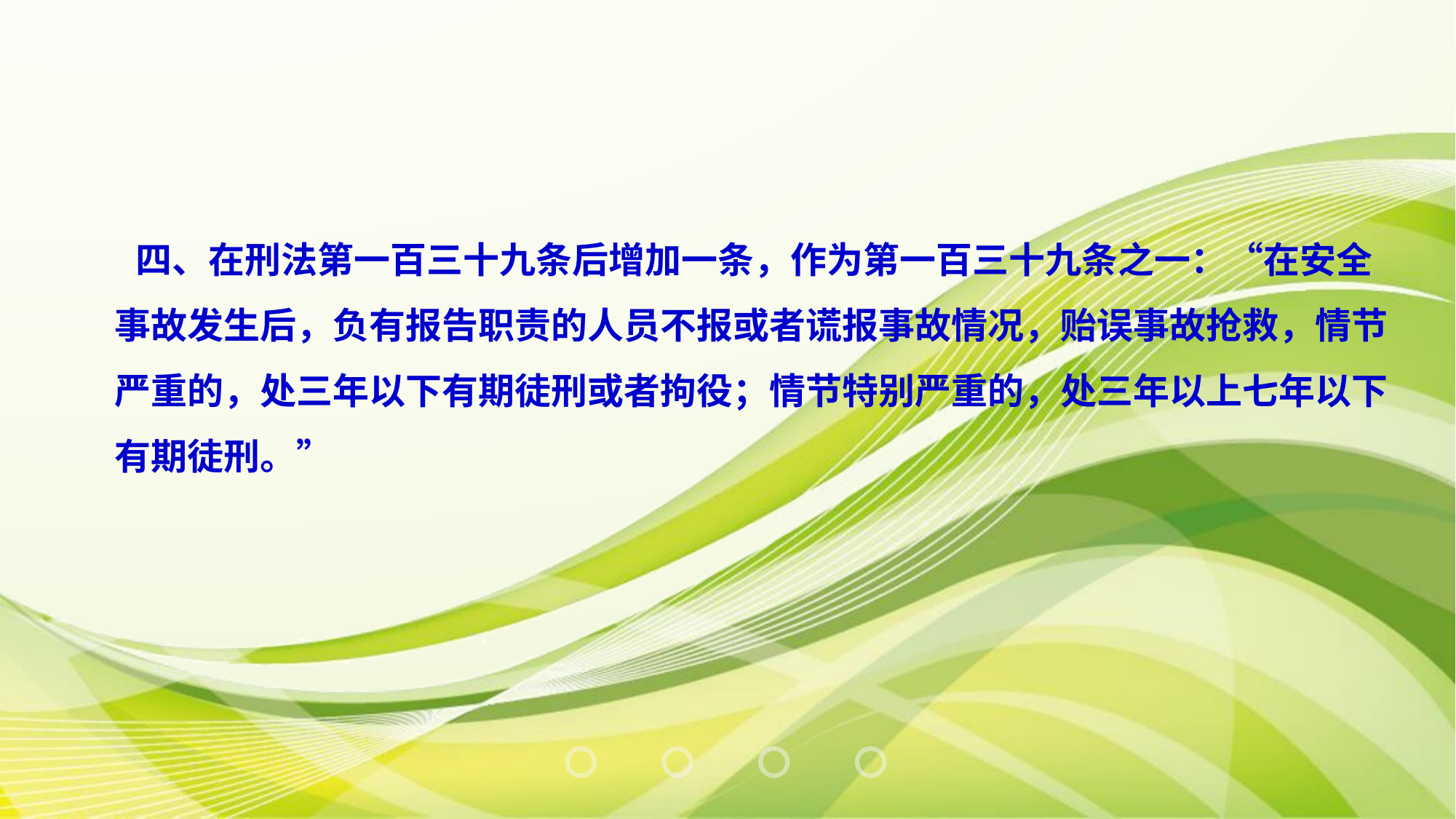

四、在刑法第一百三十九条后增加一条，作为第一百三十九条之一：“在安全事故发生后，负有报告职责的人员不报或者谎报事故情况，贻误事故抢救，情节严重的，处三年以下有期徒刑或者拘役；情节特别严重的，处三年以上七年以下有期徒刑。”